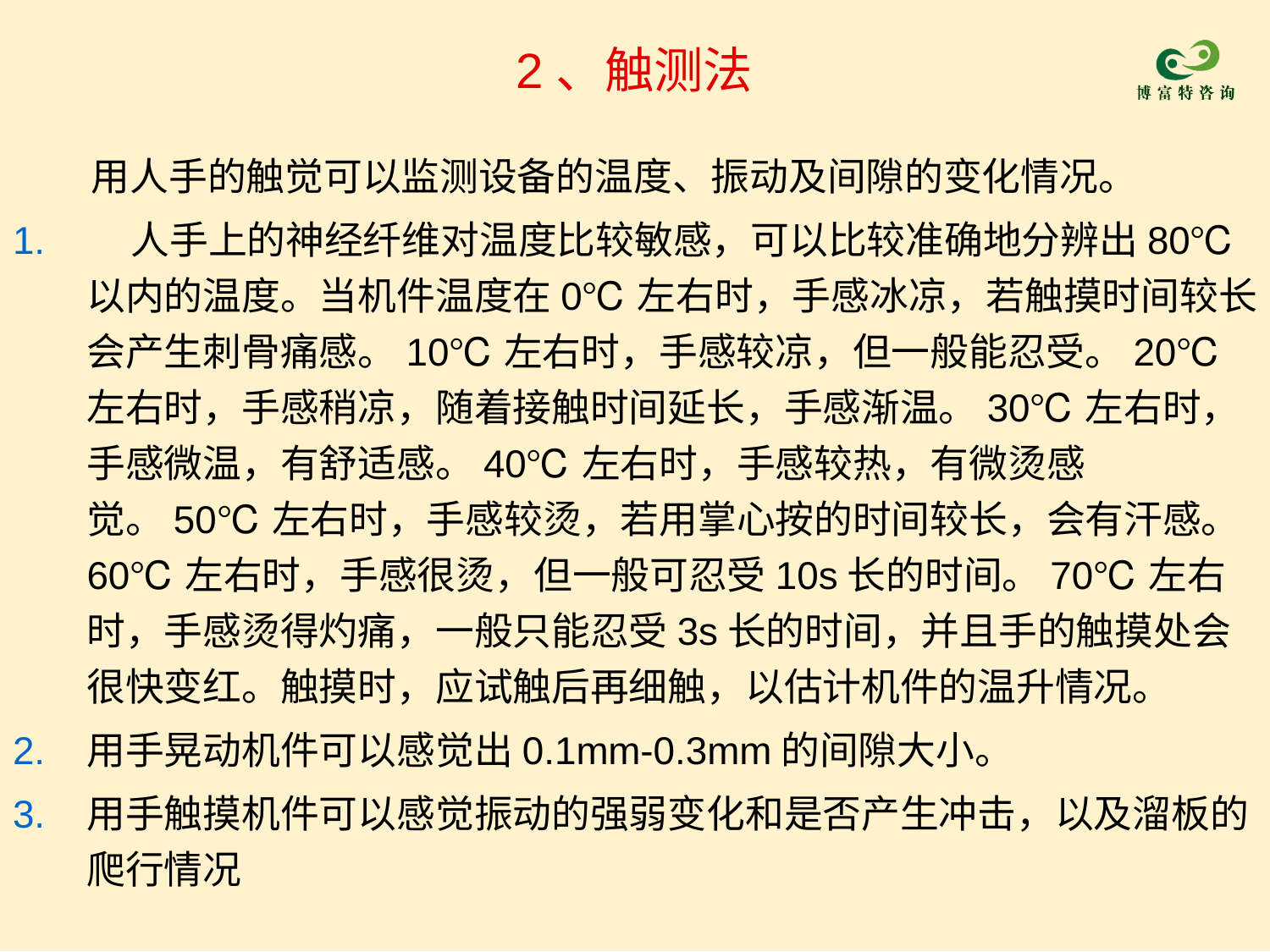

# 2、触测法
        用人手的触觉可以监测设备的温度、振动及间隙的变化情况。
    人手上的神经纤维对温度比较敏感，可以比较准确地分辨出80℃以内的温度。当机件温度在0℃左右时，手感冰凉，若触摸时间较长会产生刺骨痛感。10℃左右时，手感较凉，但一般能忍受。20℃左右时，手感稍凉，随着接触时间延长，手感渐温。30℃左右时，手感微温，有舒适感。40℃左右时，手感较热，有微烫感觉。50℃左右时，手感较烫，若用掌心按的时间较长，会有汗感。60℃左右时，手感很烫，但一般可忍受10s长的时间。70℃左右时，手感烫得灼痛，一般只能忍受3s长的时间，并且手的触摸处会很快变红。触摸时，应试触后再细触，以估计机件的温升情况。
用手晃动机件可以感觉出0.1mm-0.3mm的间隙大小。
用手触摸机件可以感觉振动的强弱变化和是否产生冲击，以及溜板的爬行情况
40